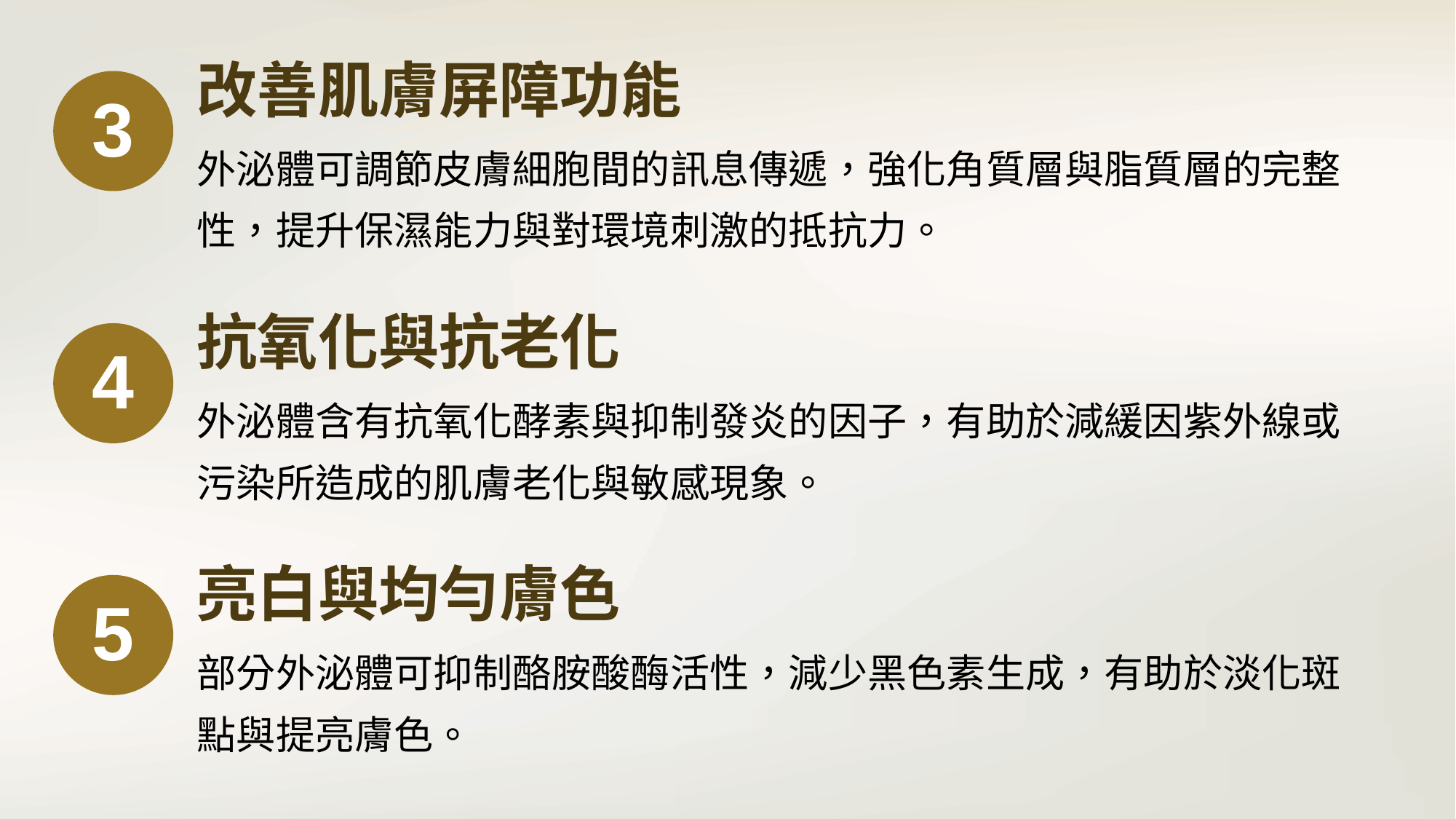

改善肌膚屏障功能

3
外泌體可調節皮膚細胞間的訊息傳遞，強化角質層與脂質層的完整性，提升保濕能力與對環境刺激的抵抗力。
抗氧化與抗老化

4
外泌體含有抗氧化酵素與抑制發炎的因子，有助於減緩因紫外線或污染所造成的肌膚老化與敏感現象。
亮白與均勻膚色

5
部分外泌體可抑制酪胺酸酶活性，減少黑色素生成，有助於淡化斑點與提亮膚色。